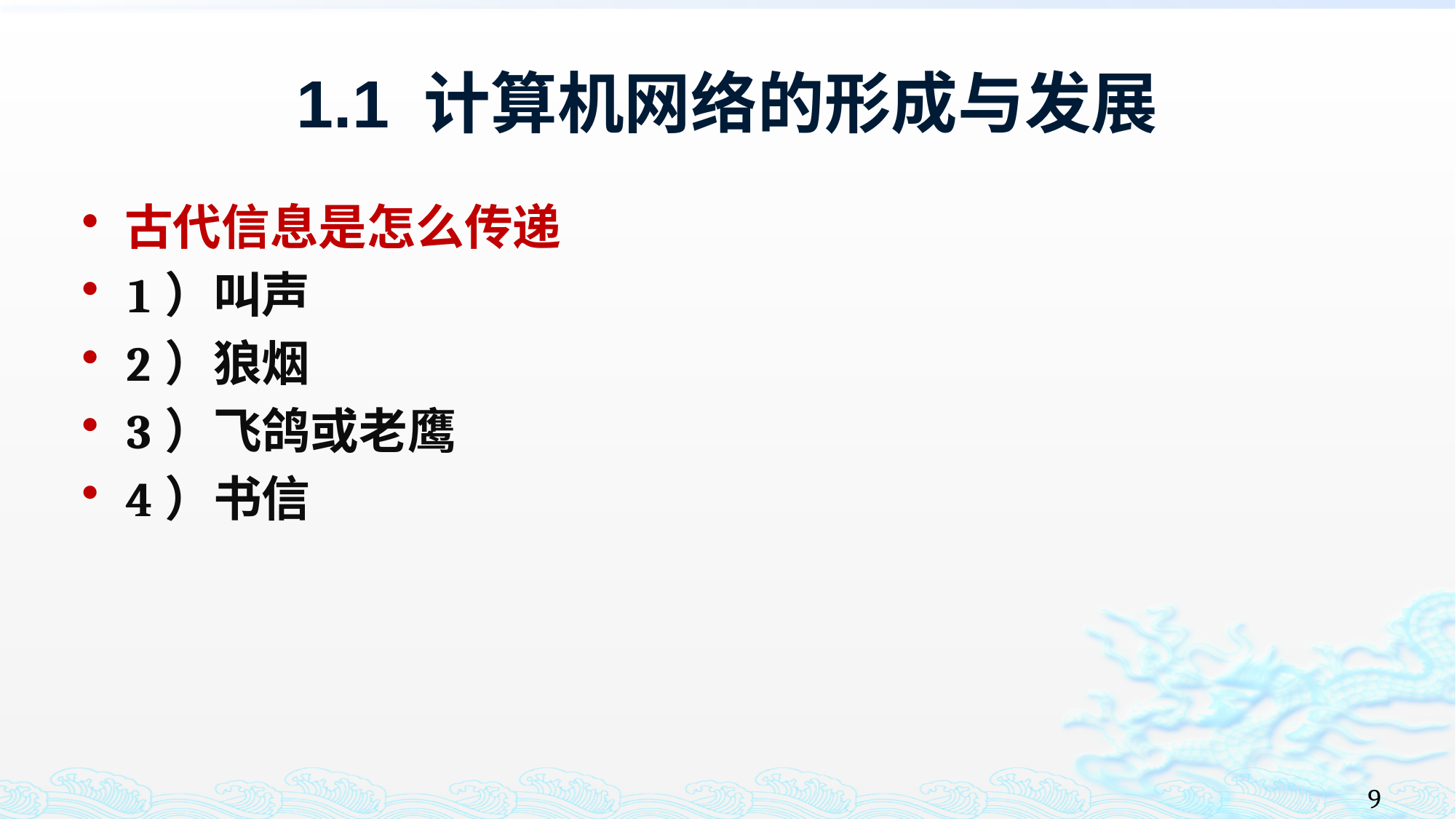

# 1.1 计算机网络的形成与发展
古代信息是怎么传递
1）叫声
2）狼烟
3）飞鸽或老鹰
4）书信

9